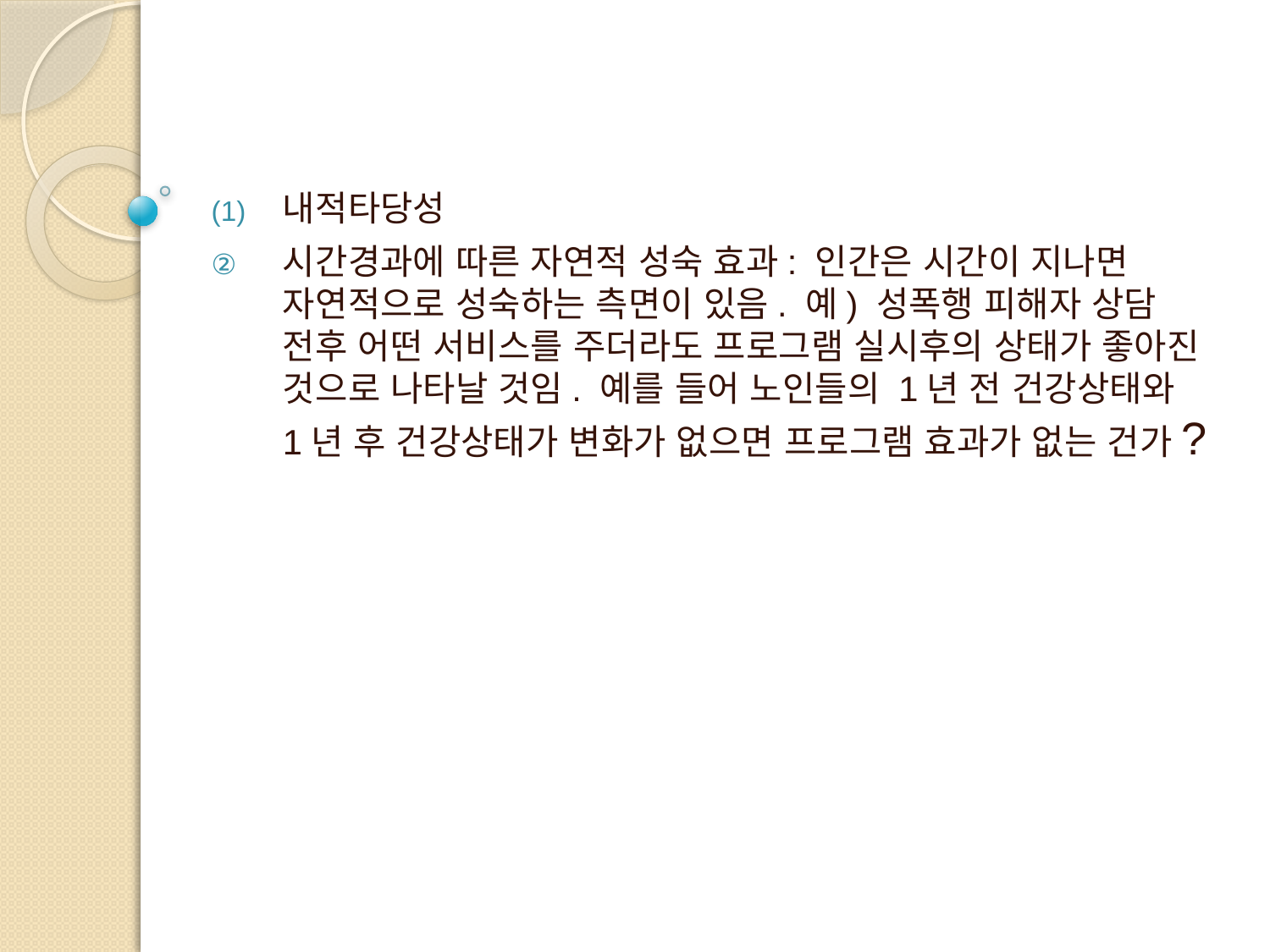

내적타당성
시간경과에 따른 자연적 성숙 효과: 인간은 시간이 지나면 자연적으로 성숙하는 측면이 있음. 예) 성폭행 피해자 상담 전후 어떤 서비스를 주더라도 프로그램 실시후의 상태가 좋아진 것으로 나타날 것임. 예를 들어 노인들의 1년 전 건강상태와 1년 후 건강상태가 변화가 없으면 프로그램 효과가 없는 건가?